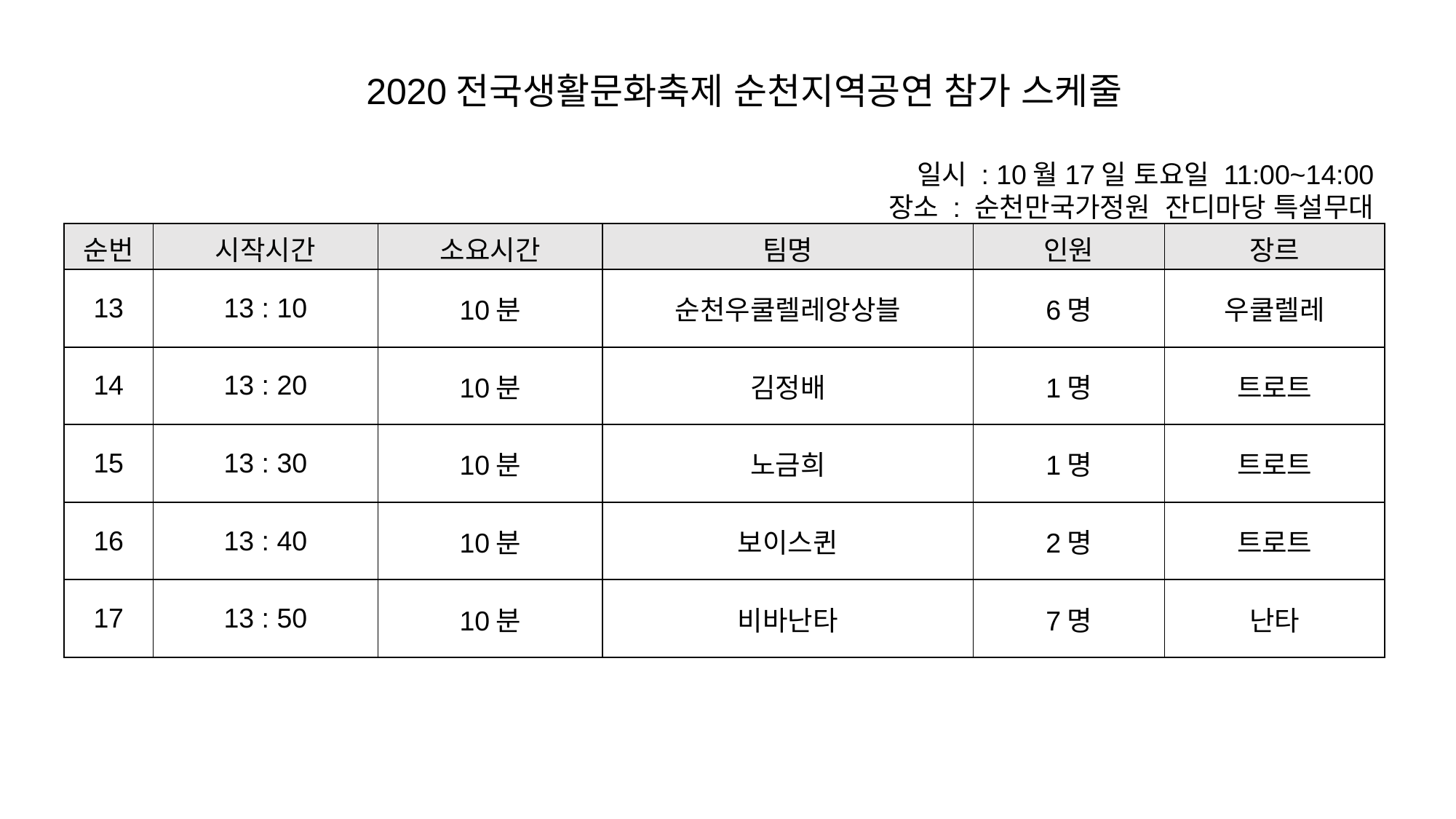

2020전국생활문화축제 순천지역공연 참가 스케줄
 일시 : 10월17일 토요일 11:00~14:00
장소 : 순천만국가정원  잔디마당 특설무대
| 순번 | 시작시간 | 소요시간 | 팀명 | 인원 | 장르 |
| --- | --- | --- | --- | --- | --- |
| 13 | 13 : 10 | 10분 | 순천우쿨렐레앙상블 | 6명 | 우쿨렐레 |
| 14 | 13 : 20 | 10분 | 김정배 | 1명 | 트로트 |
| 15 | 13 : 30 | 10분 | 노금희 | 1명 | 트로트 |
| 16 | 13 : 40 | 10분 | 보이스퀸 | 2명 | 트로트 |
| 17 | 13 : 50 | 10분 | 비바난타 | 7명 | 난타 |